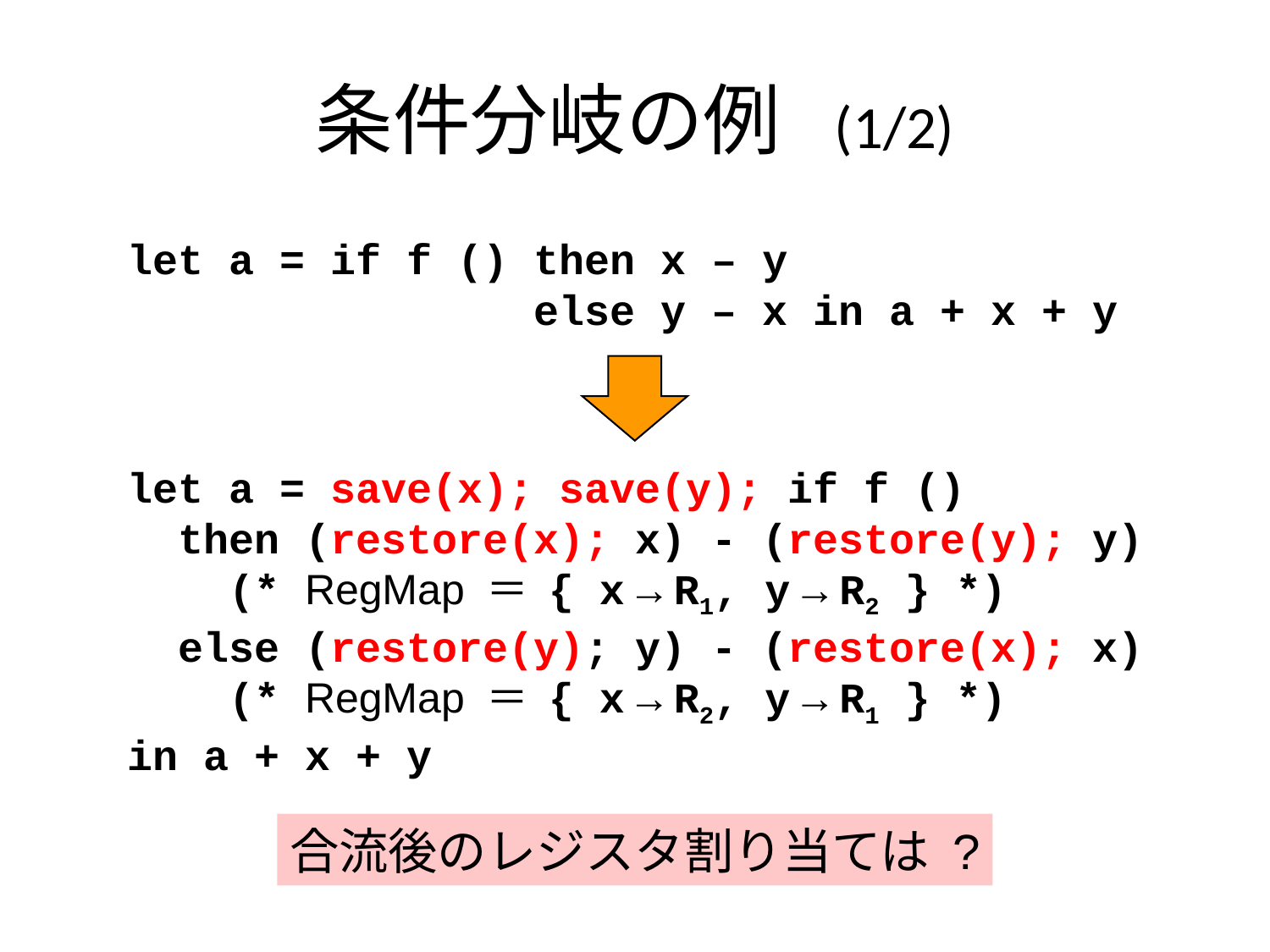

# 条件分岐の例  (1/2)
let a = if f () then x – y
                else y – x in a + x + y

let a = save(x); save(y); if f ()
  then (restore(x); x) - (restore(y); y)
    (* RegMap ＝ { x → R1, y → R2 } *)
  else (restore(y); y) - (restore(x); x)
    (* RegMap ＝ { x → R2, y → R1 } *)
in a + x + y
合流後のレジスタ割り当ては ?